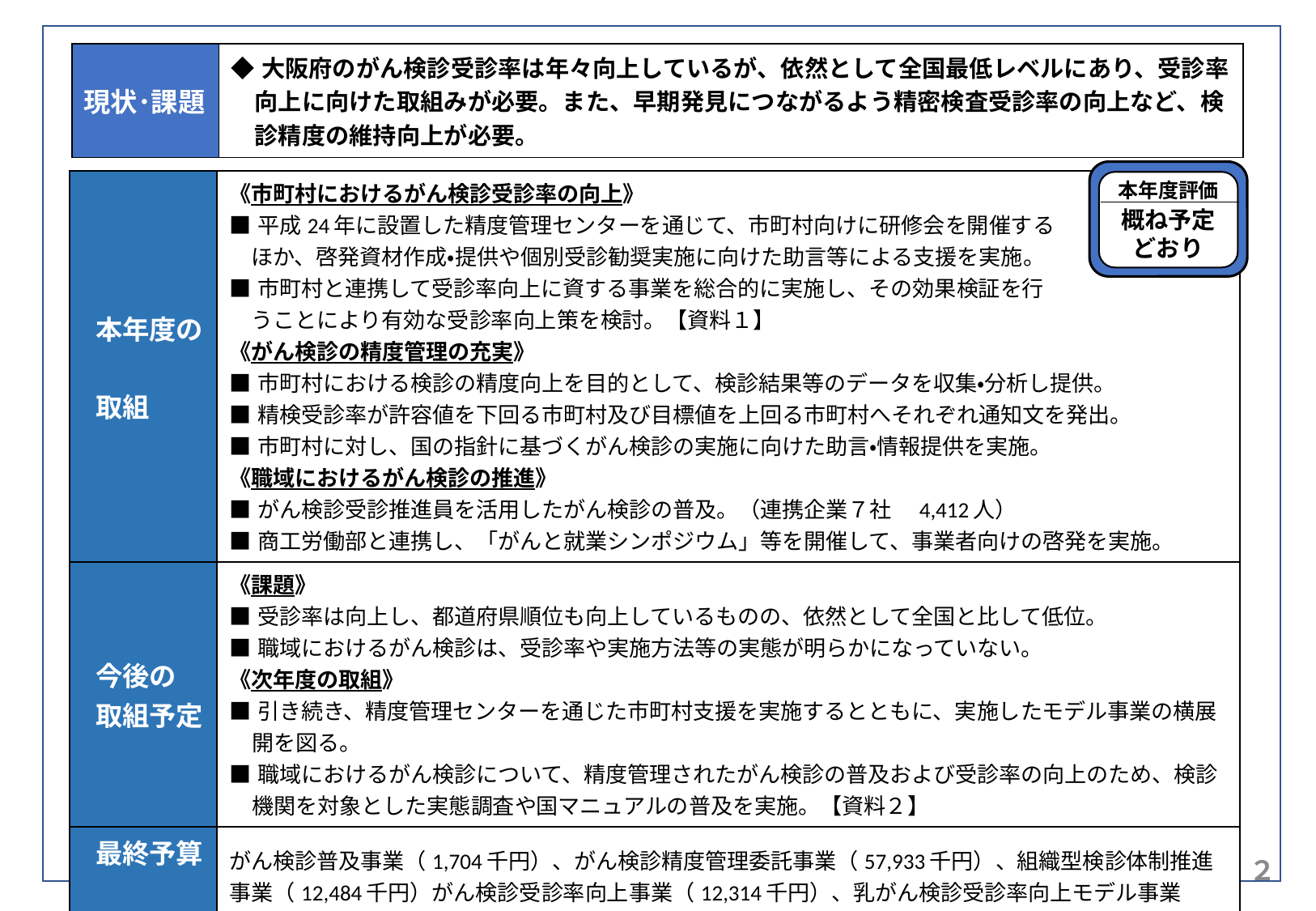

| 現状･課題 | ◆大阪府のがん検診受診率は年々向上しているが、依然として全国最低レベルにあり、受診率向上に向けた取組みが必要。また、早期発見につながるよう精密検査受診率の向上など、検診精度の維持向上が必要。 |
| --- | --- |

本年度評価

概ね予定
どおり
| 本年度の 取組 | 《市町村におけるがん検診受診率の向上》 ■平成24年に設置した精度管理センターを通じて、市町村向けに研修会を開催する 　ほか、啓発資材作成・提供や個別受診勧奨実施に向けた助言等による支援を実施。 ■市町村と連携して受診率向上に資する事業を総合的に実施し、その効果検証を行 　うことにより有効な受診率向上策を検討。【資料１】 《がん検診の精度管理の充実》 ■市町村における検診の精度向上を目的として、検診結果等のデータを収集・分析し提供。 ■精検受診率が許容値を下回る市町村及び目標値を上回る市町村へそれぞれ通知文を発出。 ■市町村に対し、国の指針に基づくがん検診の実施に向けた助言・情報提供を実施。 《職域におけるがん検診の推進》 ■がん検診受診推進員を活用したがん検診の普及。（連携企業７社　4,412人） ■商工労働部と連携し、「がんと就業シンポジウム」等を開催して、事業者向けの啓発を実施。 |
| --- | --- |
| 今後の 取組予定 | 《課題》 ■受診率は向上し、都道府県順位も向上しているものの、依然として全国と比して低位。 ■職域におけるがん検診は、受診率や実施方法等の実態が明らかになっていない。 《次年度の取組》 ■引き続き、精度管理センターを通じた市町村支援を実施するとともに、実施したモデル事業の横展開を図る。 ■職域におけるがん検診について、精度管理されたがん検診の普及および受診率の向上のため、検診機関を対象とした実態調査や国マニュアルの普及を実施。【資料２】 |
| 最終予算　　 　 (案) | がん検診普及事業（1,704千円）、がん検診精度管理委託事業（57,933千円）、組織型検診体制推進事業（12,484千円）がん検診受診率向上事業（12,314千円）、乳がん検診受診率向上モデル事業（2,362千円） |
概ね予定どおり
概ね予定どおり
　＜がん検診部会＞　２